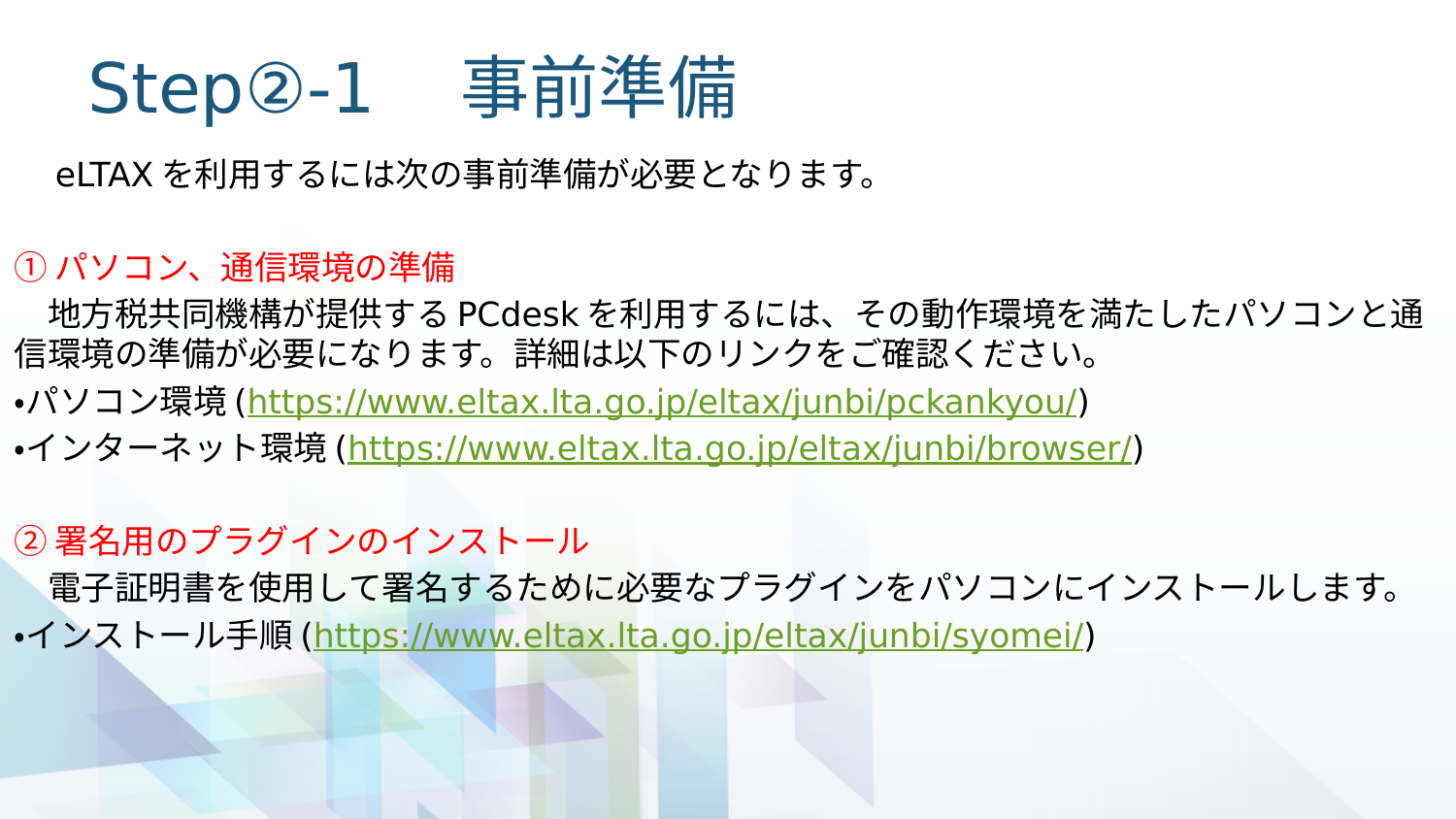

# Step②-1　事前準備
　eLTAXを利用するには次の事前準備が必要となります。

①パソコン、通信環境の準備
　地方税共同機構が提供するPCdeskを利用するには、その動作環境を満たしたパソコンと通信環境の準備が必要になります。詳細は以下のリンクをご確認ください。
・パソコン環境(https://www.eltax.lta.go.jp/eltax/junbi/pckankyou/)
・インターネット環境(https://www.eltax.lta.go.jp/eltax/junbi/browser/)

②署名用のプラグインのインストール
　電子証明書を使用して署名するために必要なプラグインをパソコンにインストールします。
・インストール手順(https://www.eltax.lta.go.jp/eltax/junbi/syomei/)